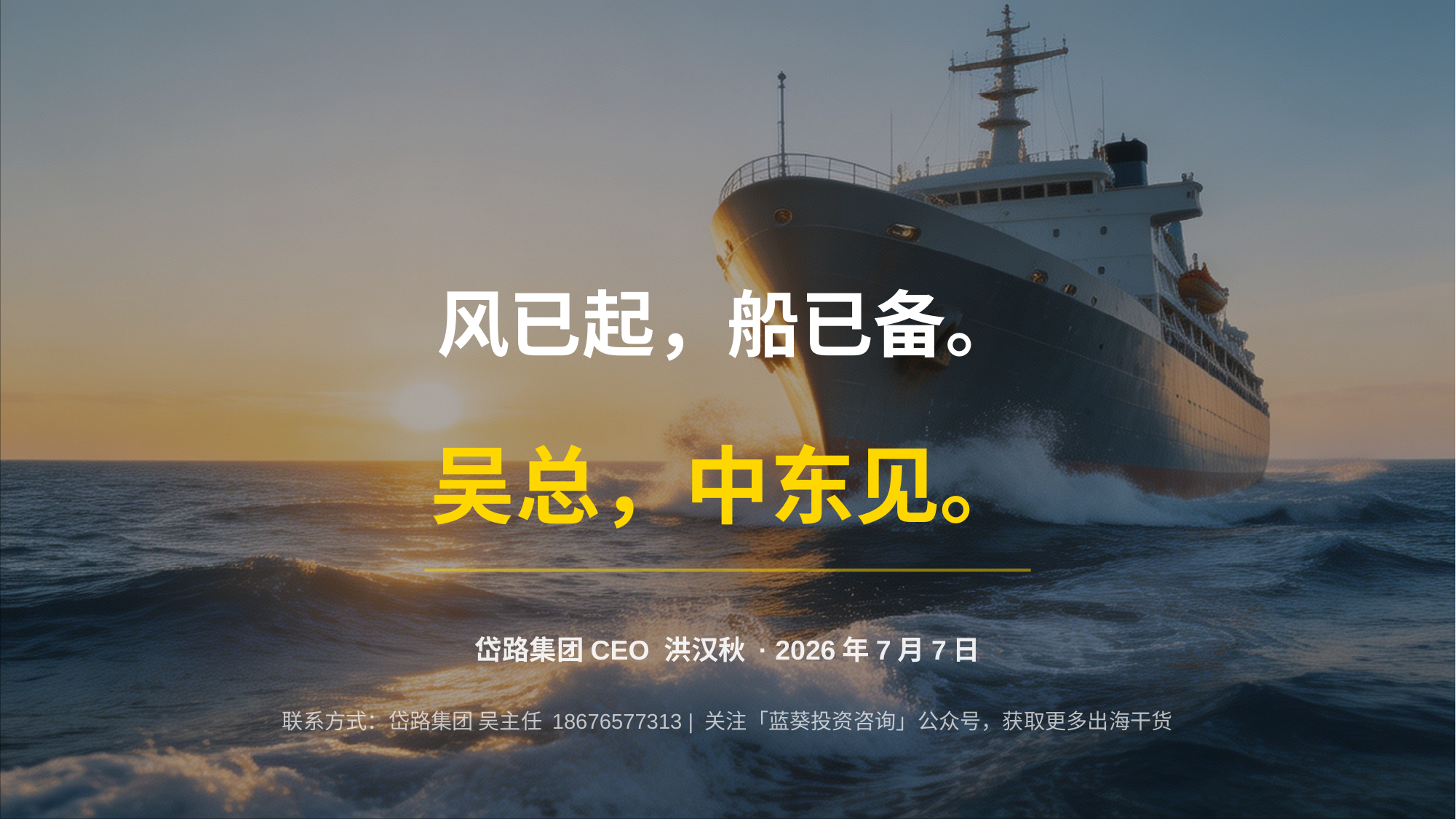

风已起，船已备。
吴总，中东见。

岱路集团CEO 洪汉秋 · 2026年7月7日
联系方式：岱路集团 吴主任 18676577313 | 关注「蓝葵投资咨询」公众号，获取更多出海干货